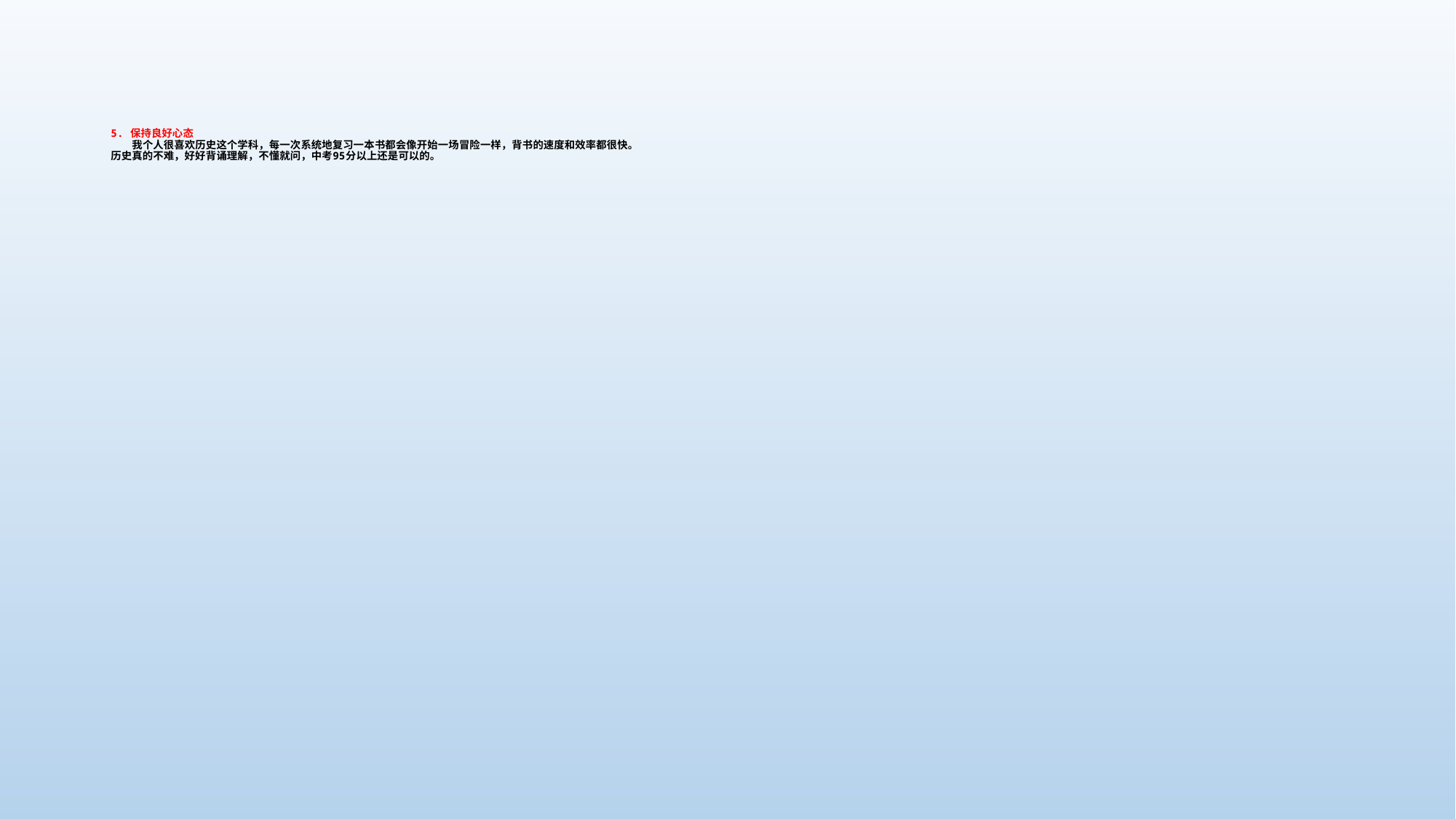

# 5. 保持良好心态 　　我个人很喜欢历史这个学科，每一次系统地复习一本书都会像开始一场冒险一样，背书的速度和效率都很快。 历史真的不难，好好背诵理解，不懂就问，中考95分以上还是可以的。